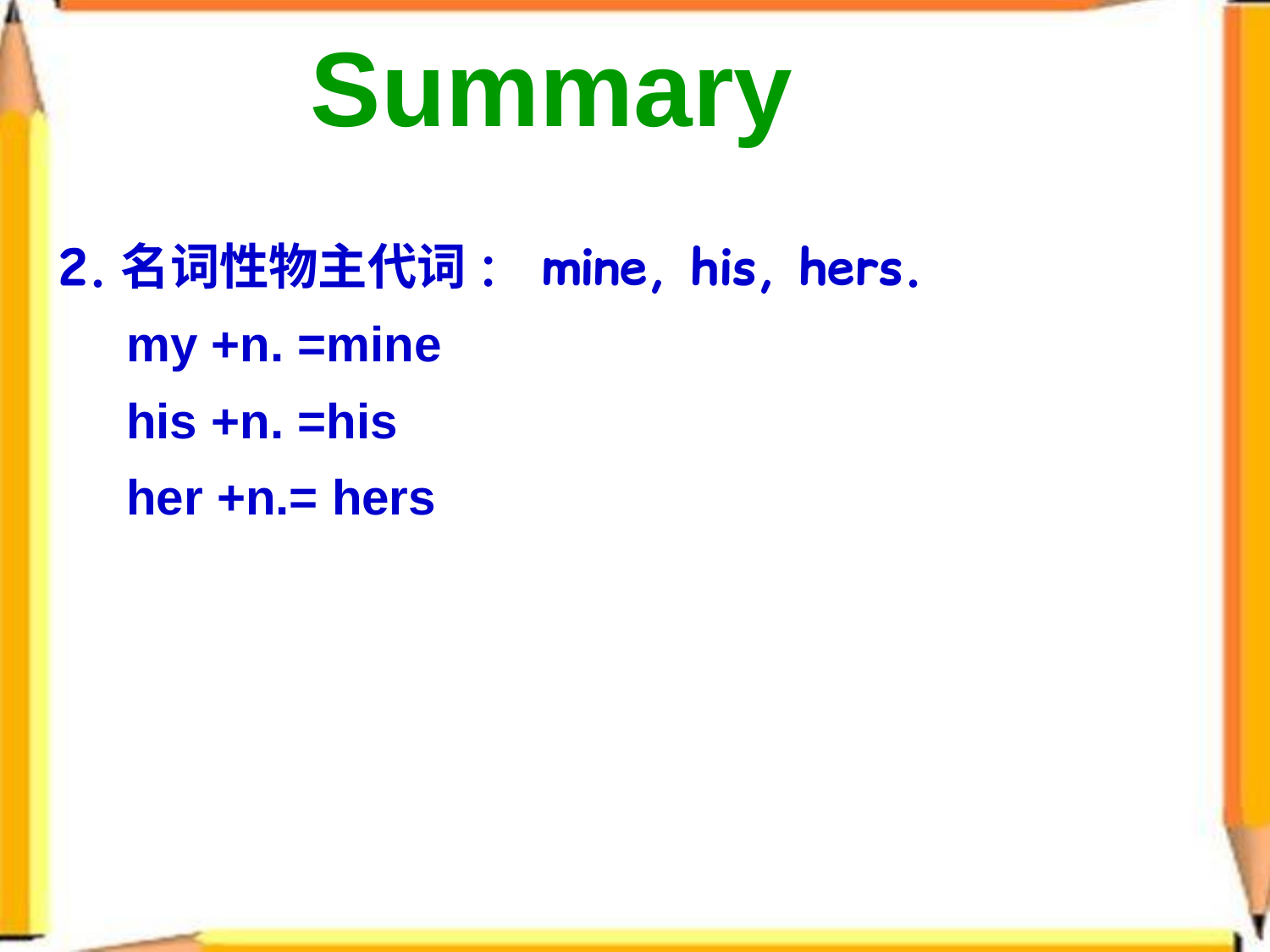

Summary
2.名词性物主代词:  mine, his, hers.
     my +n. =mine
     his +n. =his
     her +n.= hers